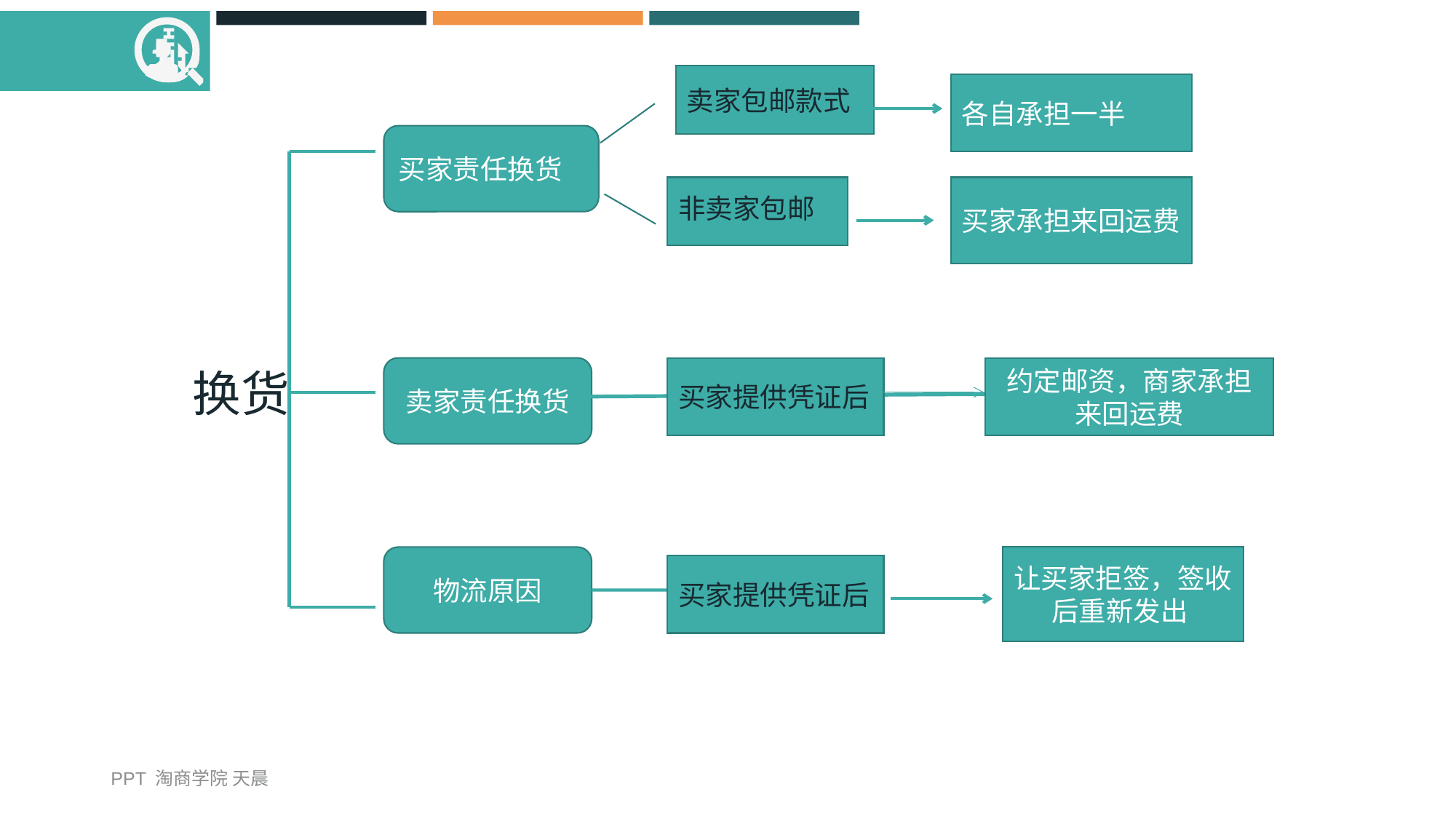

卖家包邮款式
各自承担一半
买家责任换货

买家承担来回运费
非卖家包邮
换货
卖家责任换货
买家提供凭证后
约定邮资，商家承担来回运费
物流原因
让买家拒签，签收后重新发出
买家提供凭证后
|  |
| --- |
PPT 淘商学院 天晨